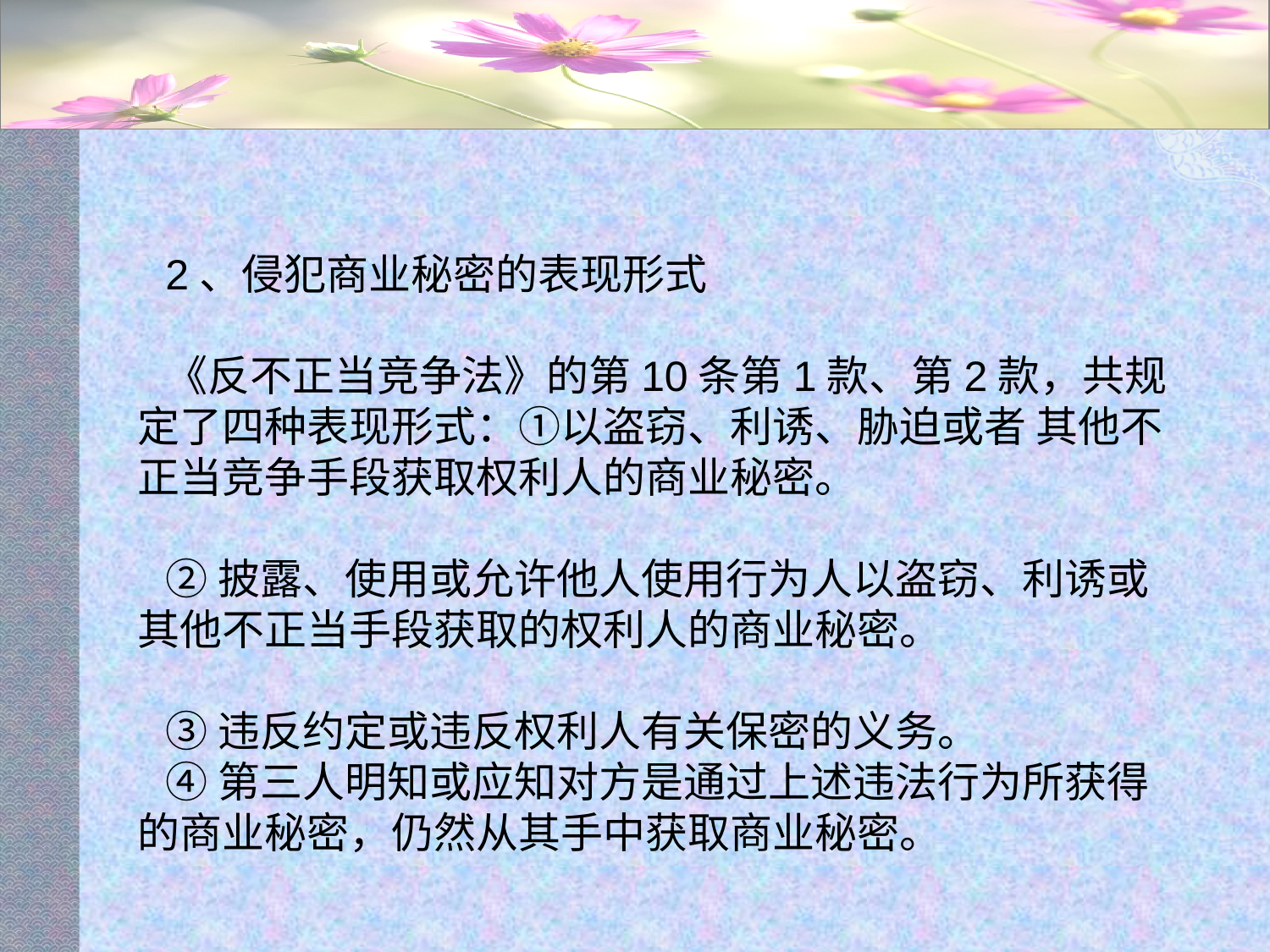

#
2、侵犯商业秘密的表现形式

《反不正当竞争法》的第10条第1款、第2款，共规定了四种表现形式：①以盗窃、利诱、胁迫或者 其他不正当竞争手段获取权利人的商业秘密。

②披露、使用或允许他人使用行为人以盗窃、利诱或其他不正当手段获取的权利人的商业秘密。

③违反约定或违反权利人有关保密的义务。
④第三人明知或应知对方是通过上述违法行为所获得的商业秘密，仍然从其手中获取商业秘密。